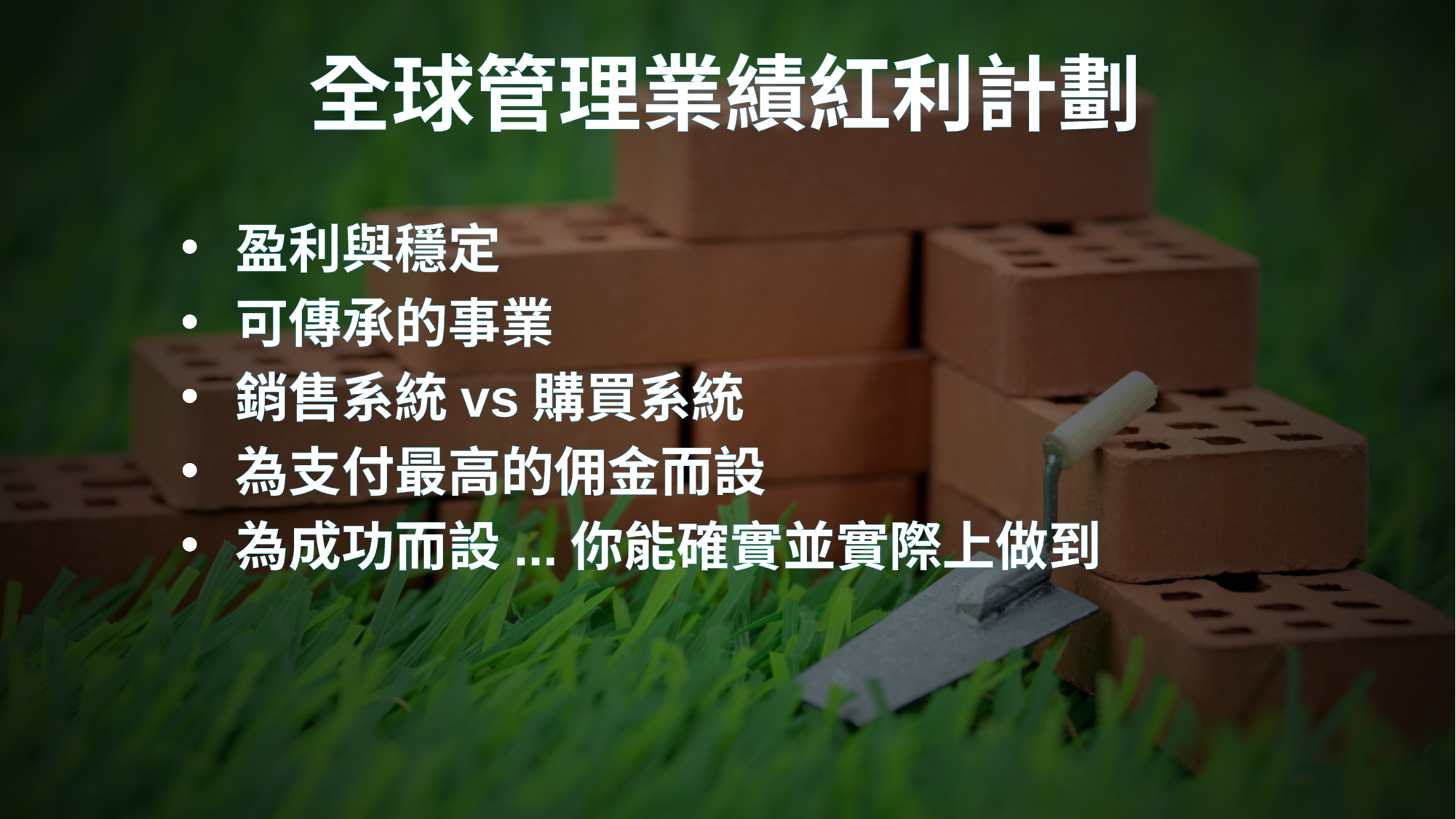

全球管理業績紅利計劃
盈利與穩定
可傳承的事業
銷售系統vs購買系統
為支付最高的佣金而設
為成功而設...你能確實並實際上做到